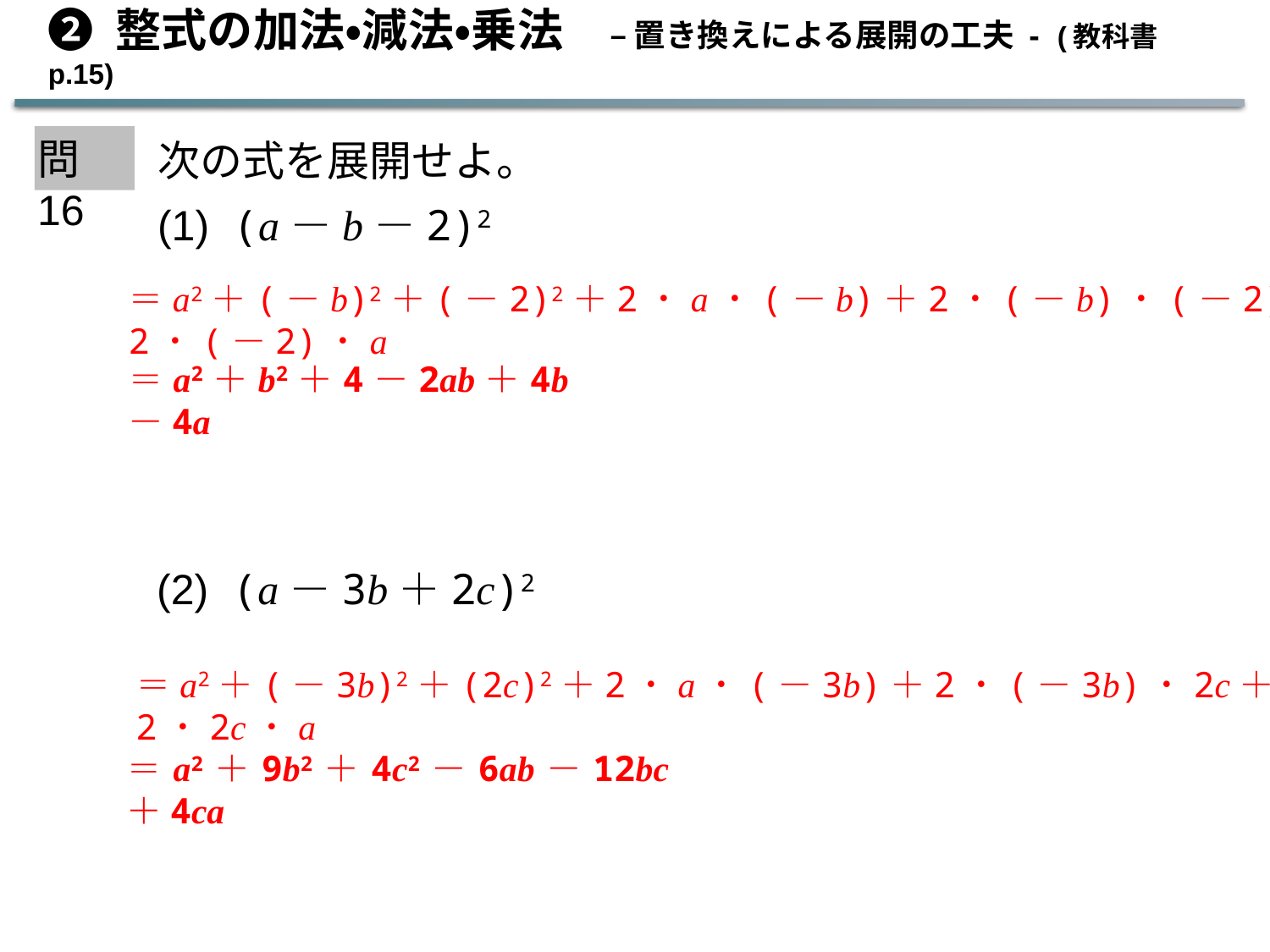

➋ 整式の加法・減法・乗法　– 置き換えによる展開の工夫 -  (教科書 p.15)
問16

次の式を展開せよ。
(1)  (a－b－2)2
＝a2＋(－b)2＋(－2)2＋2・a・(－b)＋2・(－b)・(－2)＋2・(－2)・a
＝a2＋b2＋4－2ab＋4b－4a
(2)  (a－3b＋2c)2
＝a2＋(－3b)2＋(2c)2＋2・a・(－3b)＋2・(－3b)・2c＋2・2c・a
＝a2＋9b2＋4c2－6ab－12bc＋4ca